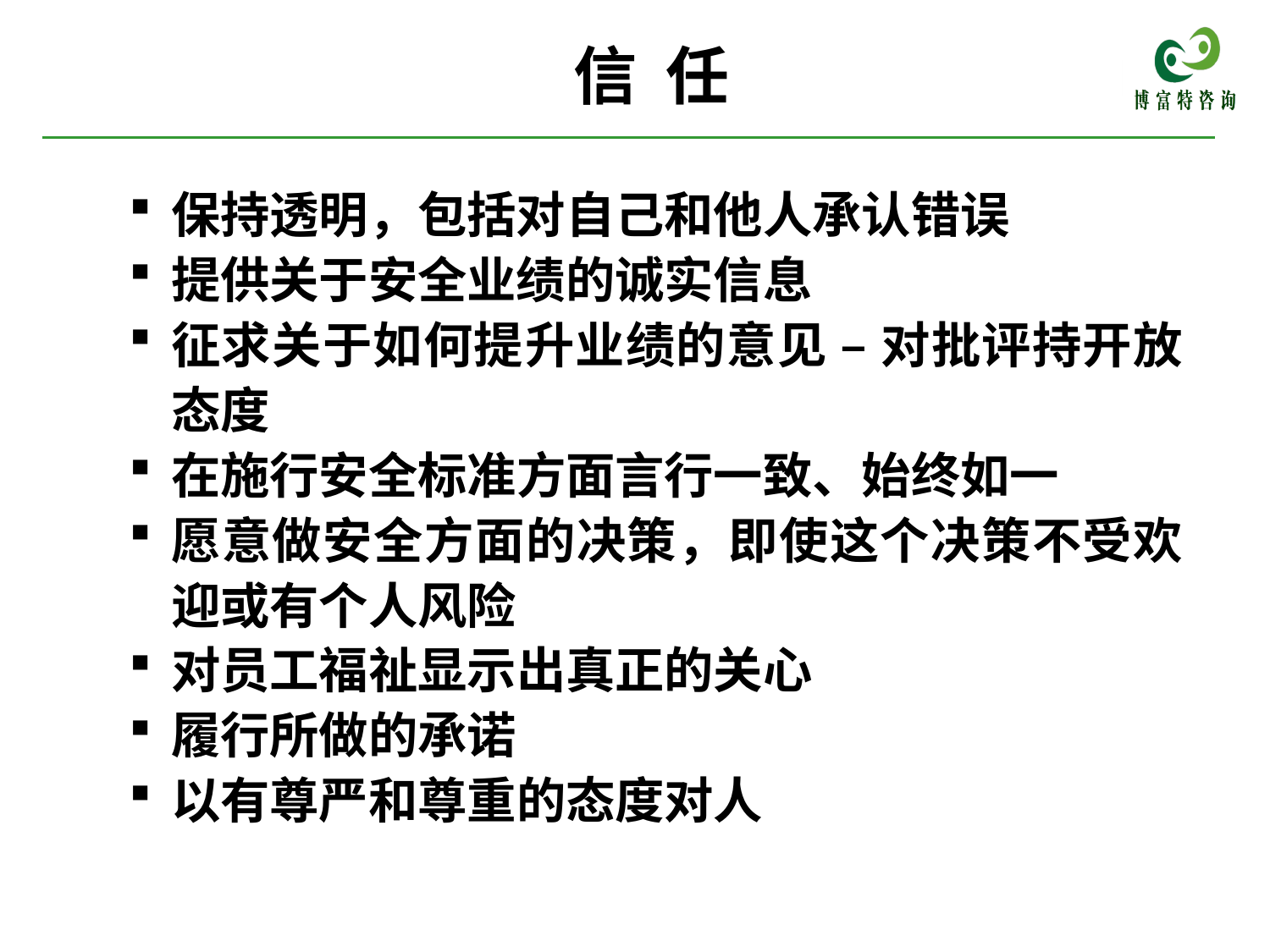

信  任
保持透明，包括对自己和他人承认错误
提供关于安全业绩的诚实信息
征求关于如何提升业绩的意见 – 对批评持开放态度
在施行安全标准方面言行一致、始终如一
愿意做安全方面的决策，即使这个决策不受欢迎或有个人风险
对员工福祉显示出真正的关心
履行所做的承诺
以有尊严和尊重的态度对人